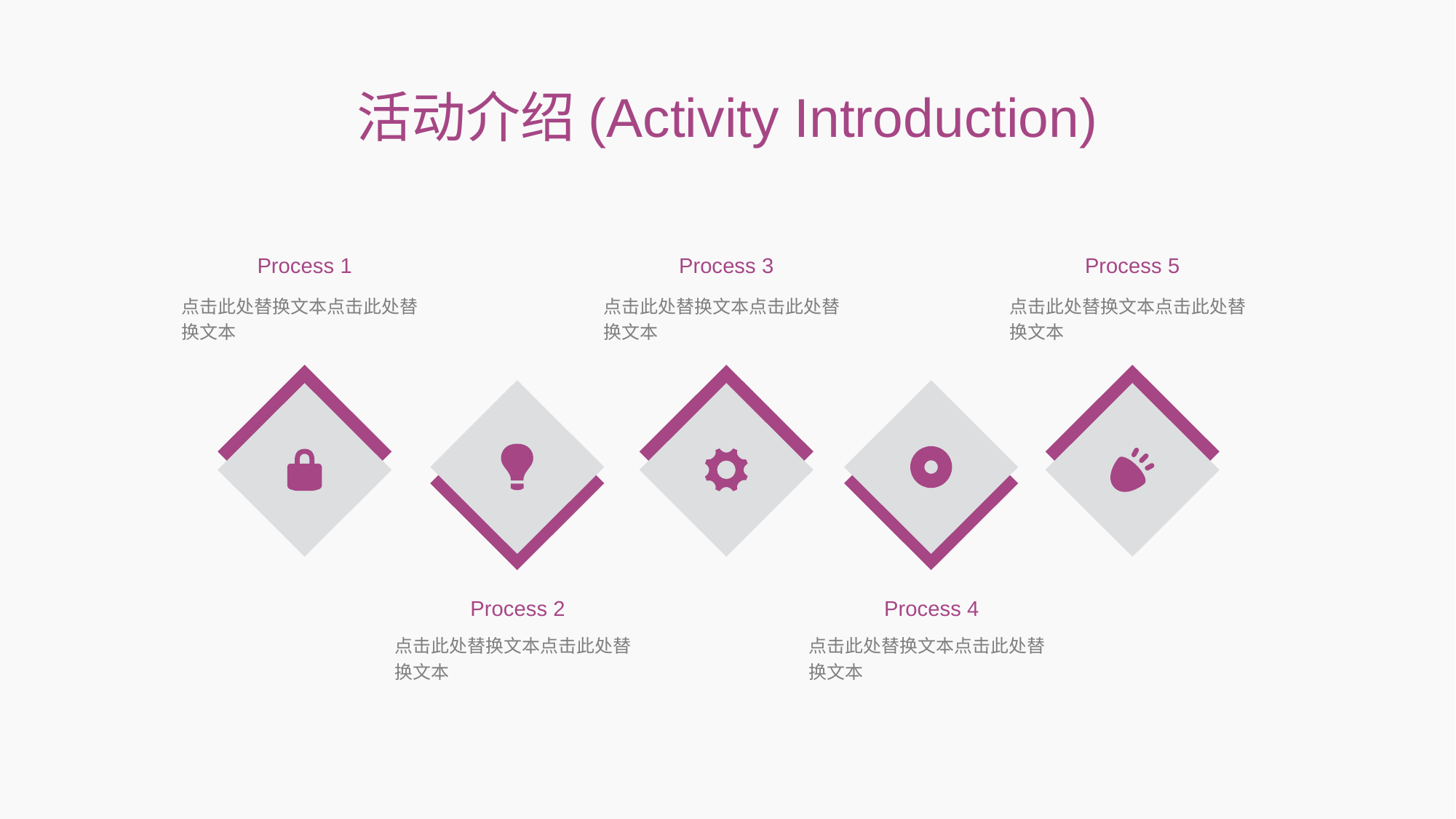

# 活动介绍(Activity Introduction)
Process 1
Process 3
Process 5
点击此处替换文本点击此处替换文本
点击此处替换文本点击此处替换文本
点击此处替换文本点击此处替换文本

Process 2
Process 4
点击此处替换文本点击此处替换文本
点击此处替换文本点击此处替换文本